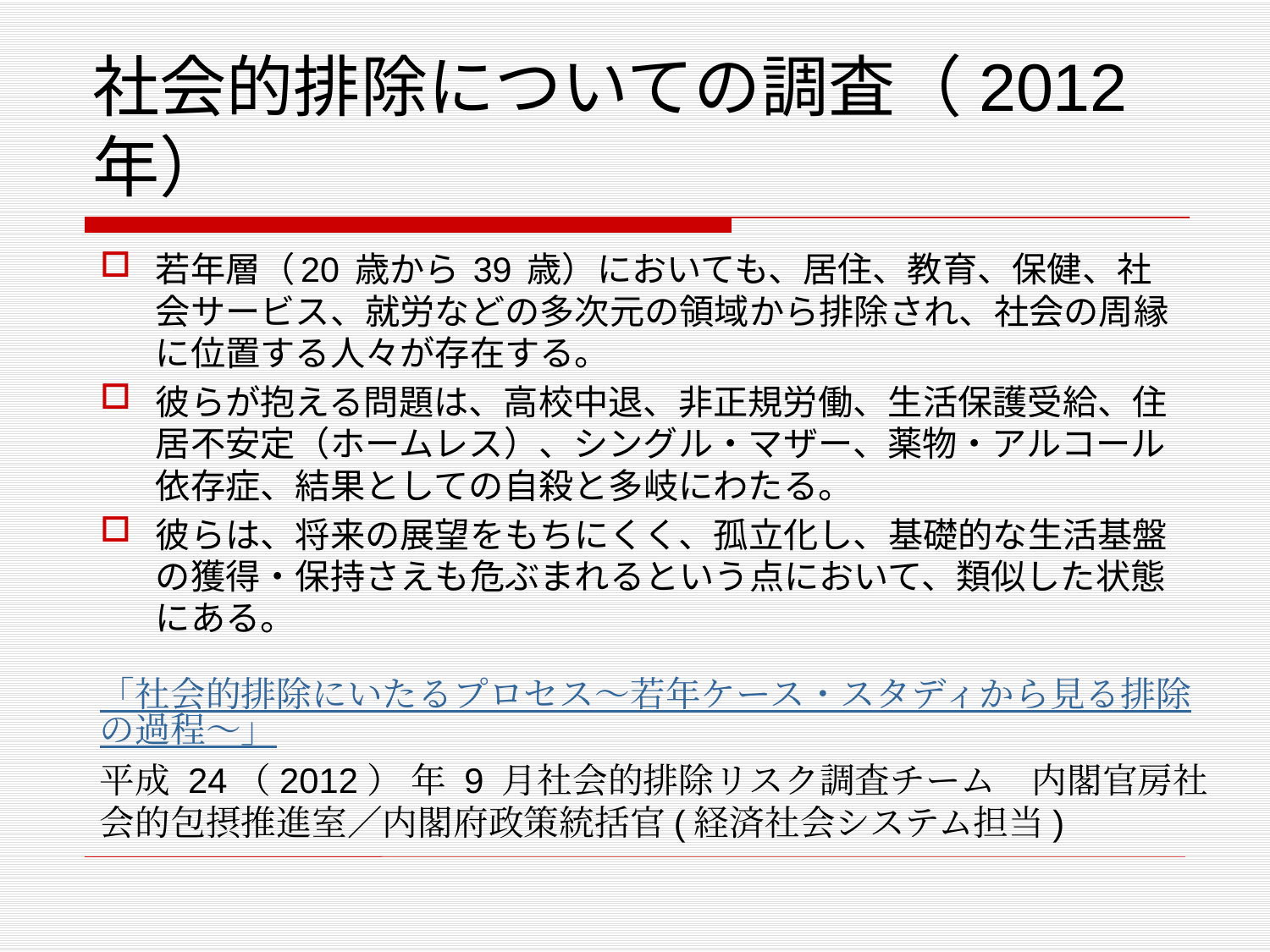

# 社会的排除についての調査（2012年）
若年層（20 歳から 39 歳）においても、居住、教育、保健、社会サービス、就労などの多次元の領域から排除され、社会の周縁に位置する人々が存在する。
彼らが抱える問題は、高校中退、非正規労働、生活保護受給、住居不安定（ホームレス）、シングル・マザー、薬物・アルコール依存症、結果としての自殺と多岐にわたる。
彼らは、将来の展望をもちにくく、孤立化し、基礎的な生活基盤の獲得・保持さえも危ぶまれるという点において、類似した状態にある。
「社会的排除にいたるプロセス～若年ケース・スタディから見る排除の過程～」
平成 24（2012） 年 9 月社会的排除リスク調査チーム　内閣官房社会的包摂推進室／内閣府政策統括官(経済社会システム担当)